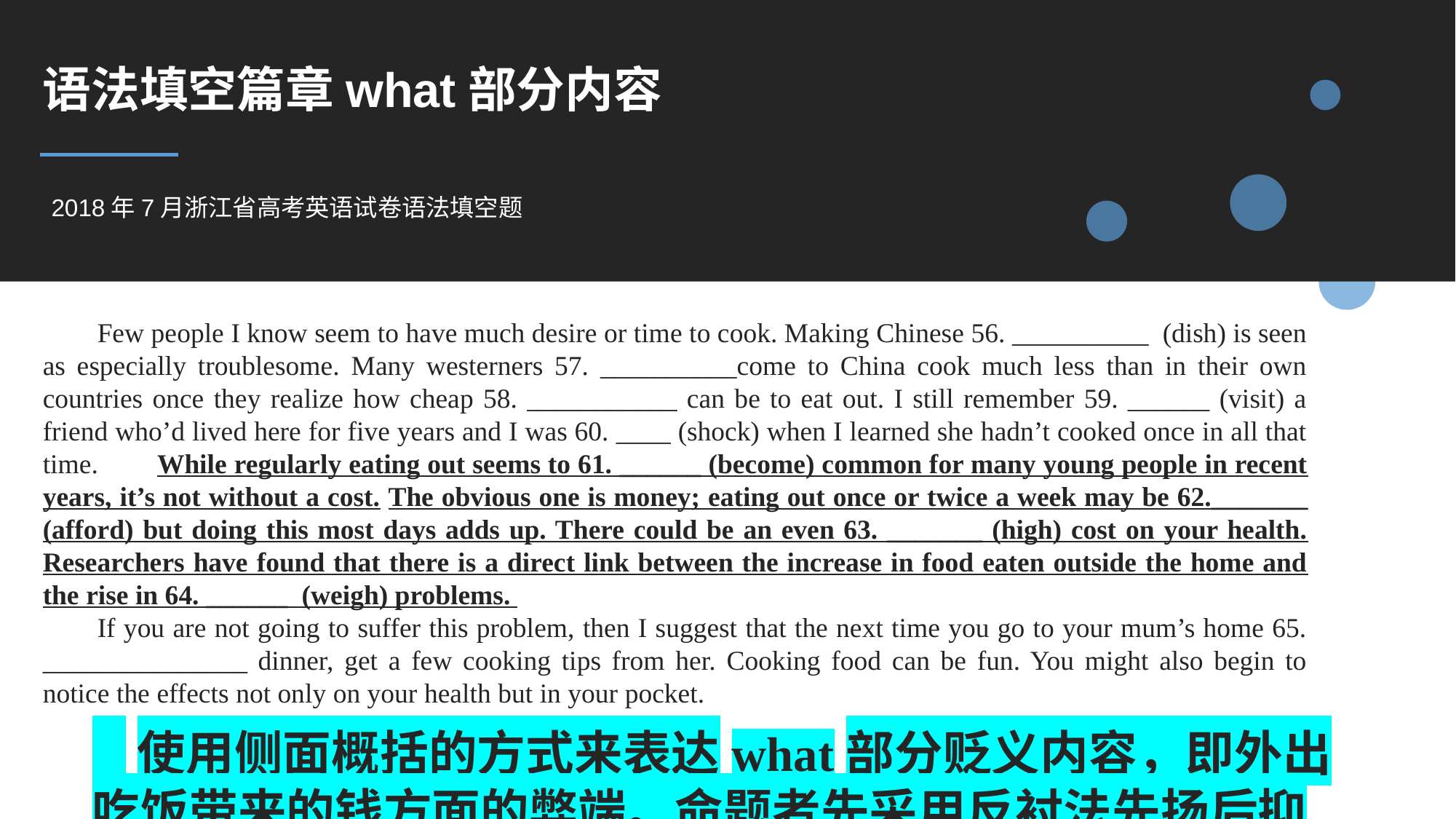

语法填空篇章what部分内容
 2018年7月浙江省高考英语试卷语法填空题

Few people I know seem to have much desire or time to cook. Making Chinese 56. __________  (dish) is seen as especially troublesome. Many westerners 57. __________come to China cook much less than in their own countries once they realize how cheap 58. ___________ can be to eat out. I still remember 59. ______ (visit) a friend who’d lived here for five years and I was 60. ____ (shock) when I learned she hadn’t cooked once in all that time.        While regularly eating out seems to 61. ______ (become) common for many young people in recent years, it’s not without a cost. The obvious one is money; eating out once or twice a week may be 62._______ (afford) but doing this most days adds up. There could be an even 63. _______ (high) cost on your health. Researchers have found that there is a direct link between the increase in food eaten outside the home and the rise in 64. ______  (weigh) problems.
If you are not going to suffer this problem, then I suggest that the next time you go to your mum’s home 65. _______________ dinner, get a few cooking tips from her. Cooking food can be fun. You might also begin to notice the effects not only on your health but in your pocket.
   使用侧面概括的方式来表达what部分贬义内容，即外出吃饭带来的钱方面的弊端。命题者先采用反衬法先扬后抑来虚写外出吃饭的弊端，然后再实写具体的两个问题，一为费用，二为健康。